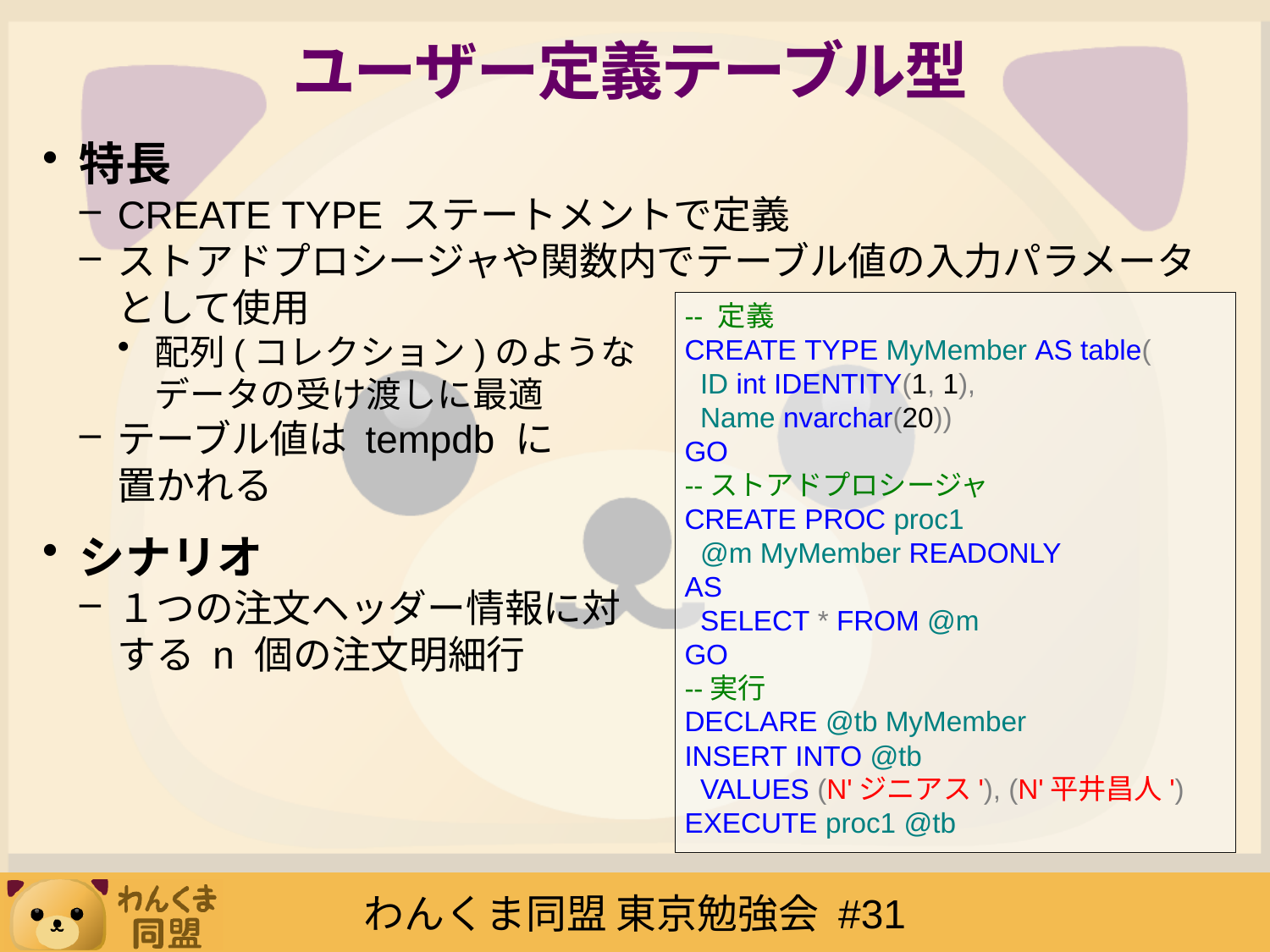

# ユーザー定義テーブル型
特長
CREATE TYPE ステートメントで定義
ストアドプロシージャや関数内でテーブル値の入力パラメータとして使用
配列(コレクション)のような
データの受け渡しに最適
テーブル値は tempdb に
置かれる
シナリオ
１つの注文ヘッダー情報に対
する n 個の注文明細行
-- 定義
CREATE TYPE MyMember AS table(
  ID int IDENTITY(1, 1),
  Name nvarchar(20))
GO
--ストアドプロシージャ
CREATE PROC proc1
  @m MyMember READONLY
AS
  SELECT * FROM @m
GO
--実行
DECLARE @tb MyMember
INSERT INTO @tb
  VALUES (N'ジニアス'), (N'平井昌人')
EXECUTE proc1 @tb